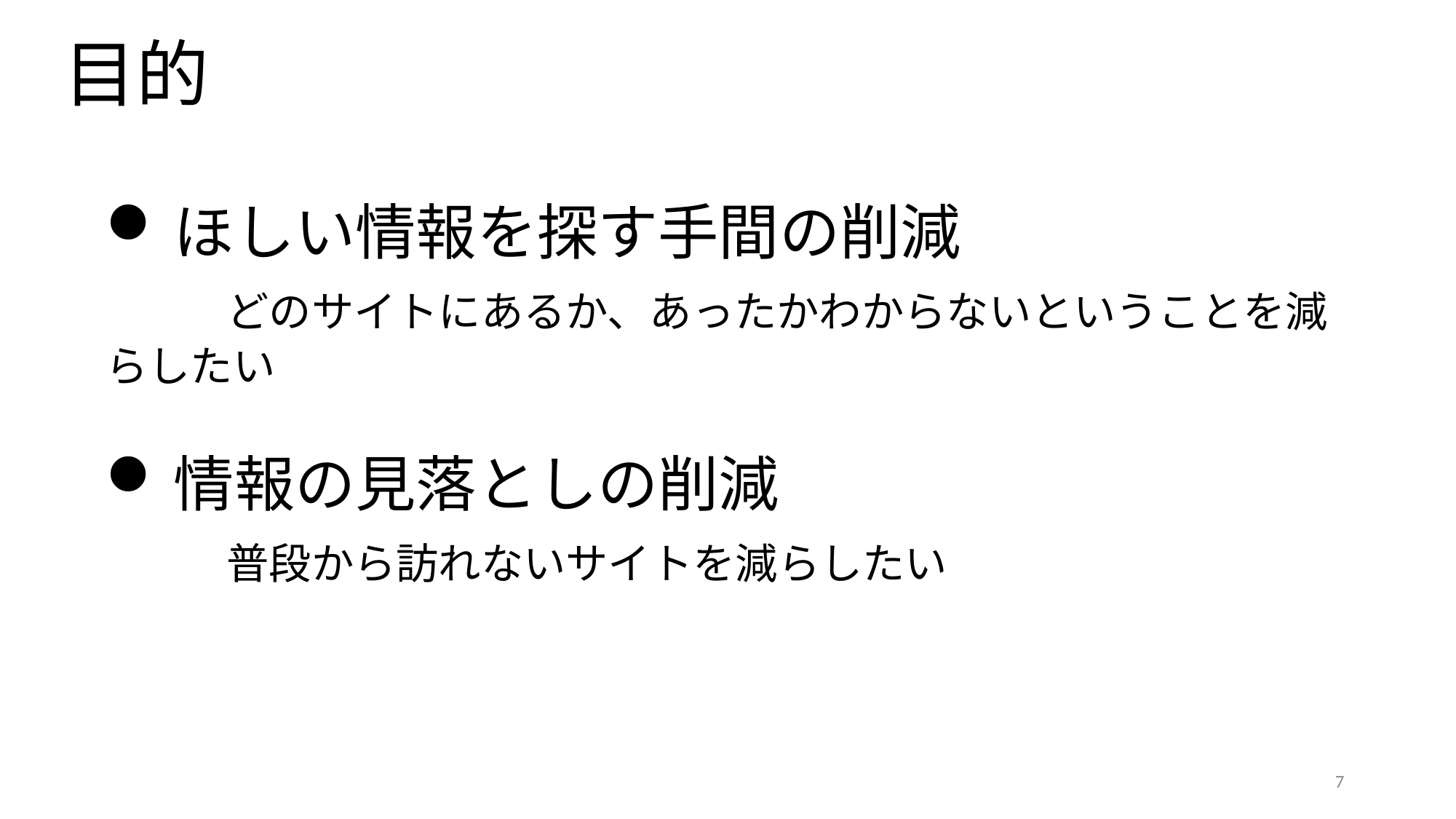

目的
ほしい情報を探す手間の削減
　　どのサイトにあるか、あったかわからないということを減らしたい
情報の見落としの削減
　　普段から訪れないサイトを減らしたい
7